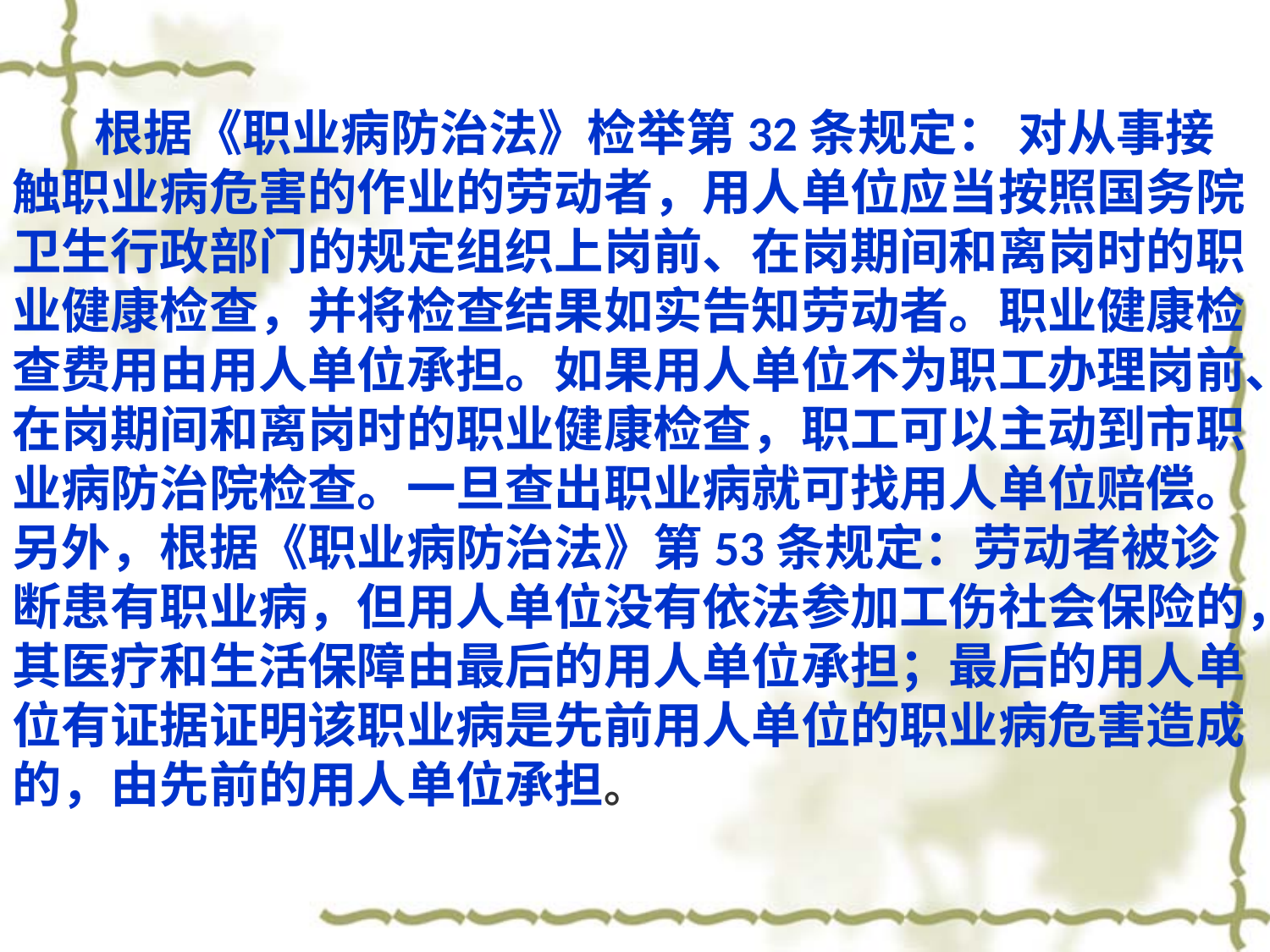

根据《职业病防治法》检举第32条规定： 对从事接触职业病危害的作业的劳动者，用人单位应当按照国务院卫生行政部门的规定组织上岗前、在岗期间和离岗时的职业健康检查，并将检查结果如实告知劳动者。职业健康检查费用由用人单位承担。如果用人单位不为职工办理岗前、在岗期间和离岗时的职业健康检查，职工可以主动到市职业病防治院检查。一旦查出职业病就可找用人单位赔偿。另外，根据《职业病防治法》第53条规定：劳动者被诊断患有职业病，但用人单位没有依法参加工伤社会保险的，其医疗和生活保障由最后的用人单位承担；最后的用人单位有证据证明该职业病是先前用人单位的职业病危害造成的，由先前的用人单位承担。